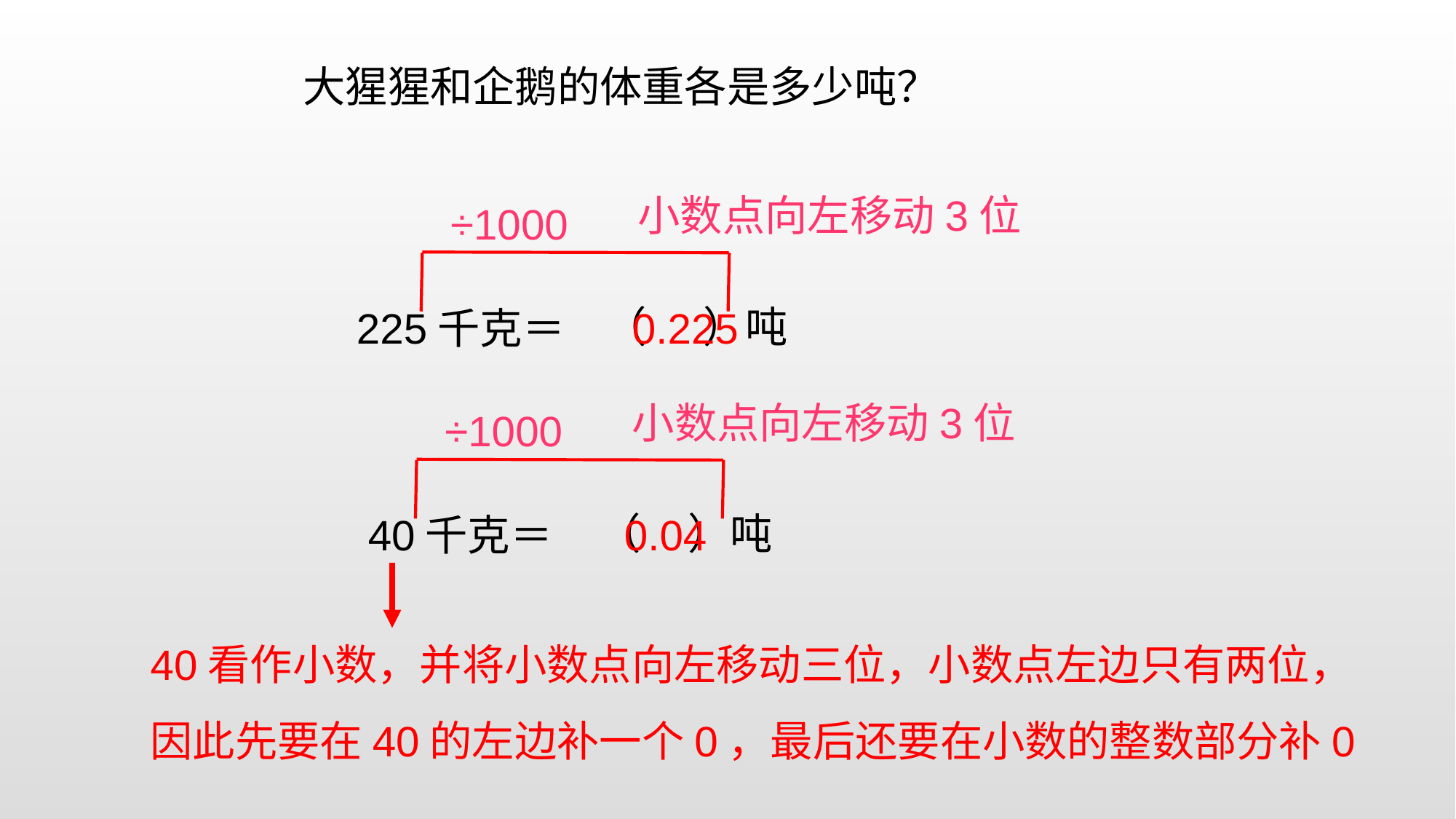

大猩猩和企鹅的体重各是多少吨？
小数点向左移动3位
÷1000
（      ）吨
225千克＝
0.225
小数点向左移动3位
÷1000
（     ）吨
40千克＝
0.04
40看作小数，并将小数点向左移动三位，小数点左边只有两位，因此先要在40的左边补一个0，最后还要在小数的整数部分补0